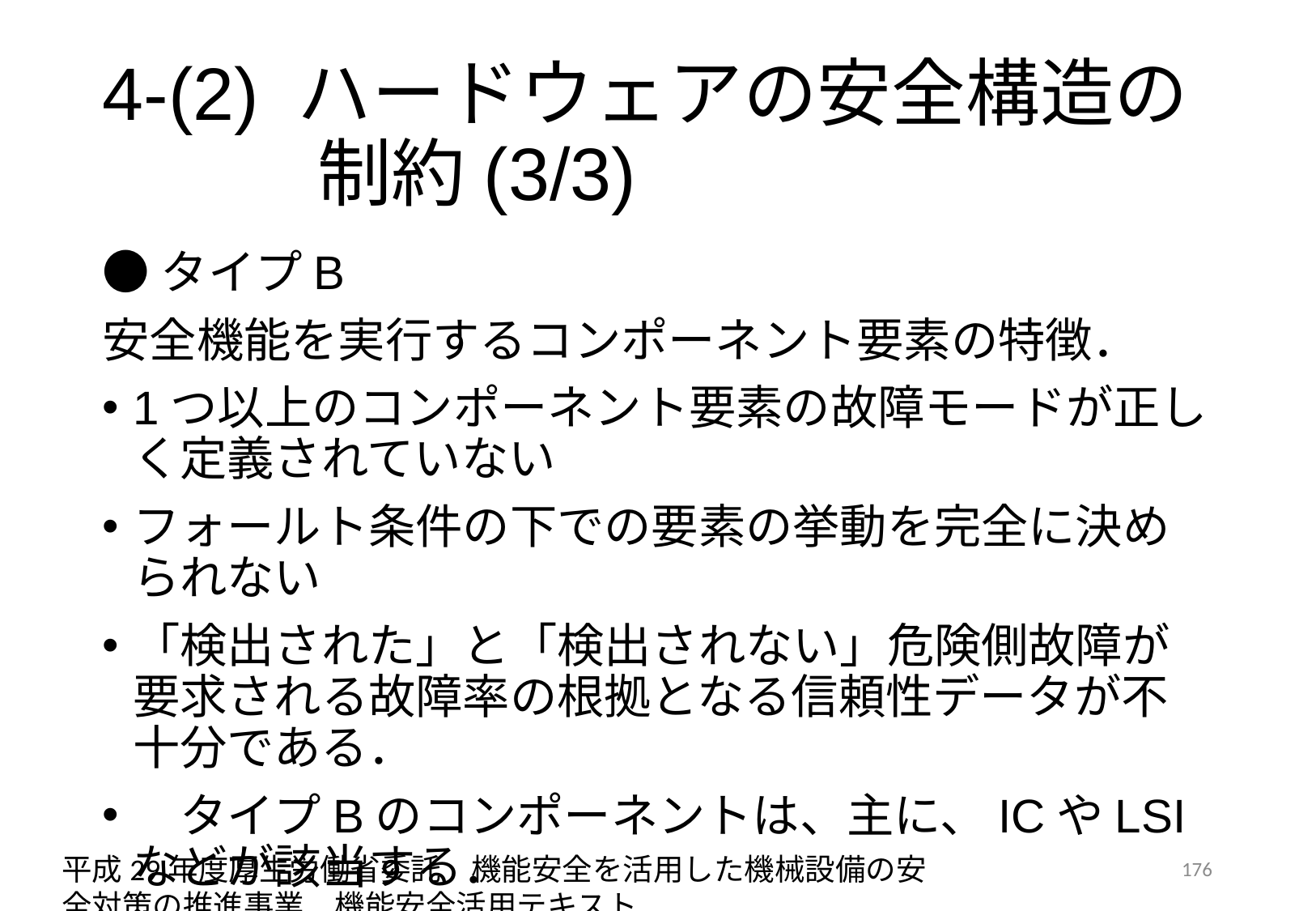

# 4-(2) ハードウェアの安全構造の制約(3/3)
●タイプB
安全機能を実行するコンポーネント要素の特徴．
1つ以上のコンポーネント要素の故障モードが正しく定義されていない
フォールト条件の下での要素の挙動を完全に決められない
「検出された」と「検出されない」危険側故障が要求される故障率の根拠となる信頼性データが不十分である．
　タイプBのコンポーネントは、主に、ICやLSIなどが該当する．
平成29年度厚生労働省委託　機能安全を活用した機械設備の安全対策の推進事業　機能安全活用テキスト
176